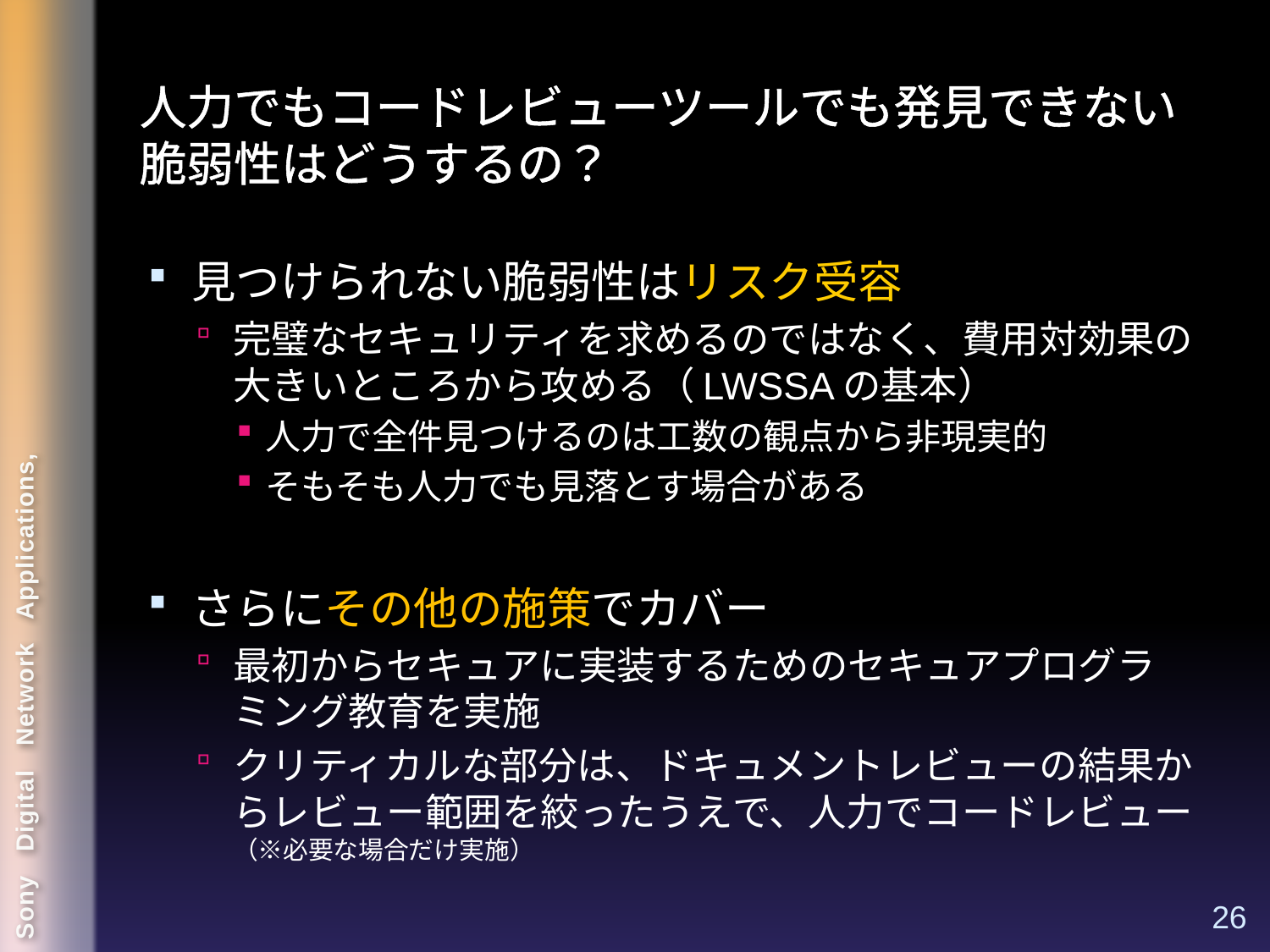

# 人力でもコードレビューツールでも発見できない脆弱性はどうするの？
見つけられない脆弱性はリスク受容
完璧なセキュリティを求めるのではなく、費用対効果の大きいところから攻める（LWSSAの基本）
人力で全件見つけるのは工数の観点から非現実的
そもそも人力でも見落とす場合がある

さらにその他の施策でカバー
最初からセキュアに実装するためのセキュアプログラミング教育を実施
クリティカルな部分は、ドキュメントレビューの結果からレビュー範囲を絞ったうえで、人力でコードレビュー（※必要な場合だけ実施）
26